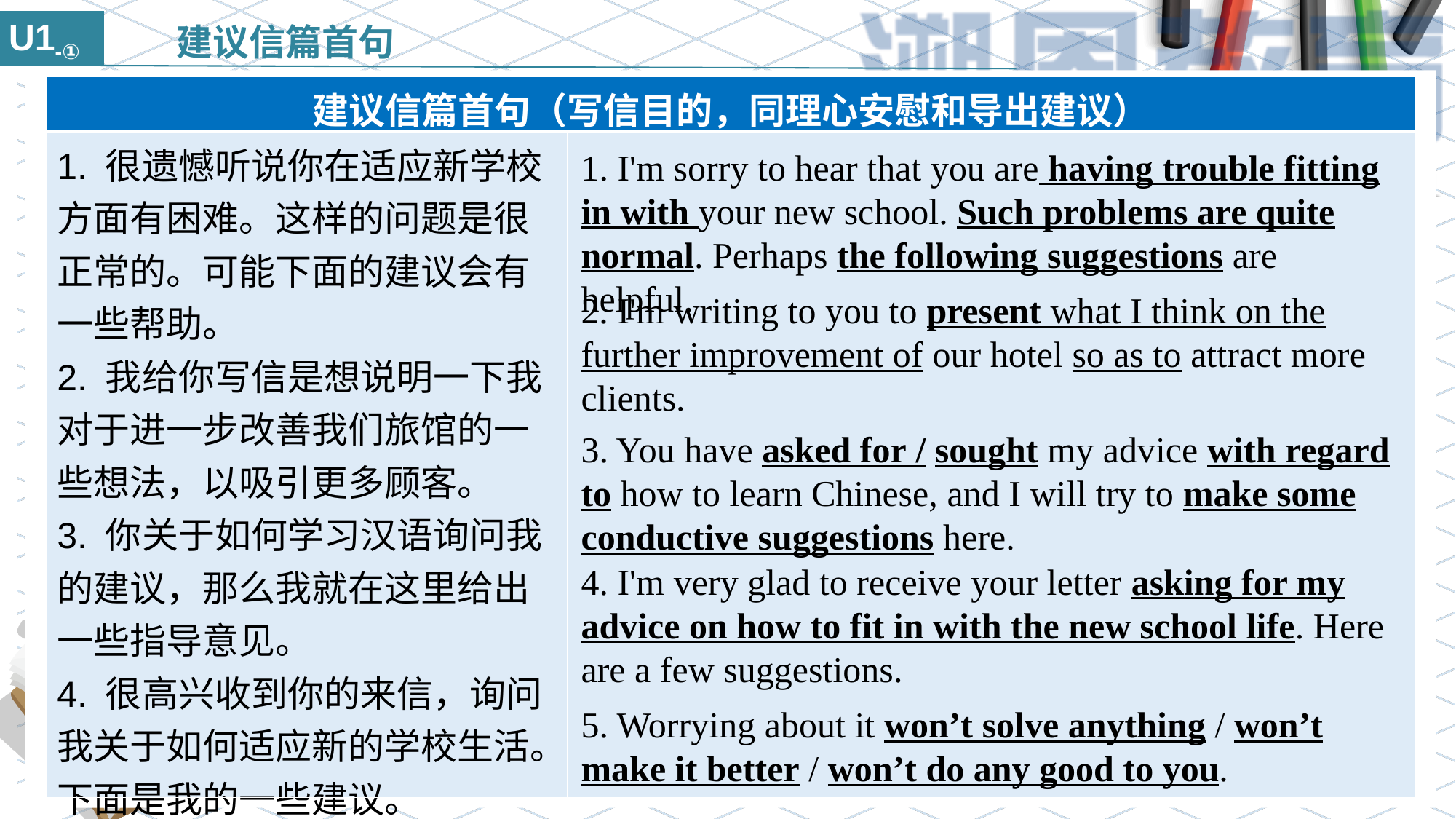

U1-①

建议信篇首句

| 建议信篇首句（写信目的，同理心安慰和导出建议） |  |
| --- | --- |
| 1. 很遗憾听说你在适应新学校方面有困难。这样的问题是很正常的。可能下面的建议会有一些帮助。 2. 我给你写信是想说明一下我对于进一步改善我们旅馆的一些想法，以吸引更多顾客。 3. 你关于如何学习汉语询问我的建议，那么我就在这里给出一些指导意见。 4. 很高兴收到你的来信，询问我关于如何适应新的学校生活。下面是我的一些建议。 5. 担心与事无补。 |  |
1. I'm sorry to hear that you are having trouble fitting in with your new school. Such problems are quite normal. Perhaps the following suggestions are helpful.
2. I'm writing to you to present what I think on the further improvement of our hotel so as to attract more clients.

3. You have asked for / sought my advice with regard to how to learn Chinese, and I will try to make some conductive suggestions here.
4. I'm very glad to receive your letter asking for my advice on how to fit in with the new school life. Here are a few suggestions.
5. Worrying about it won’t solve anything / won’t make it better / won’t do any good to you.